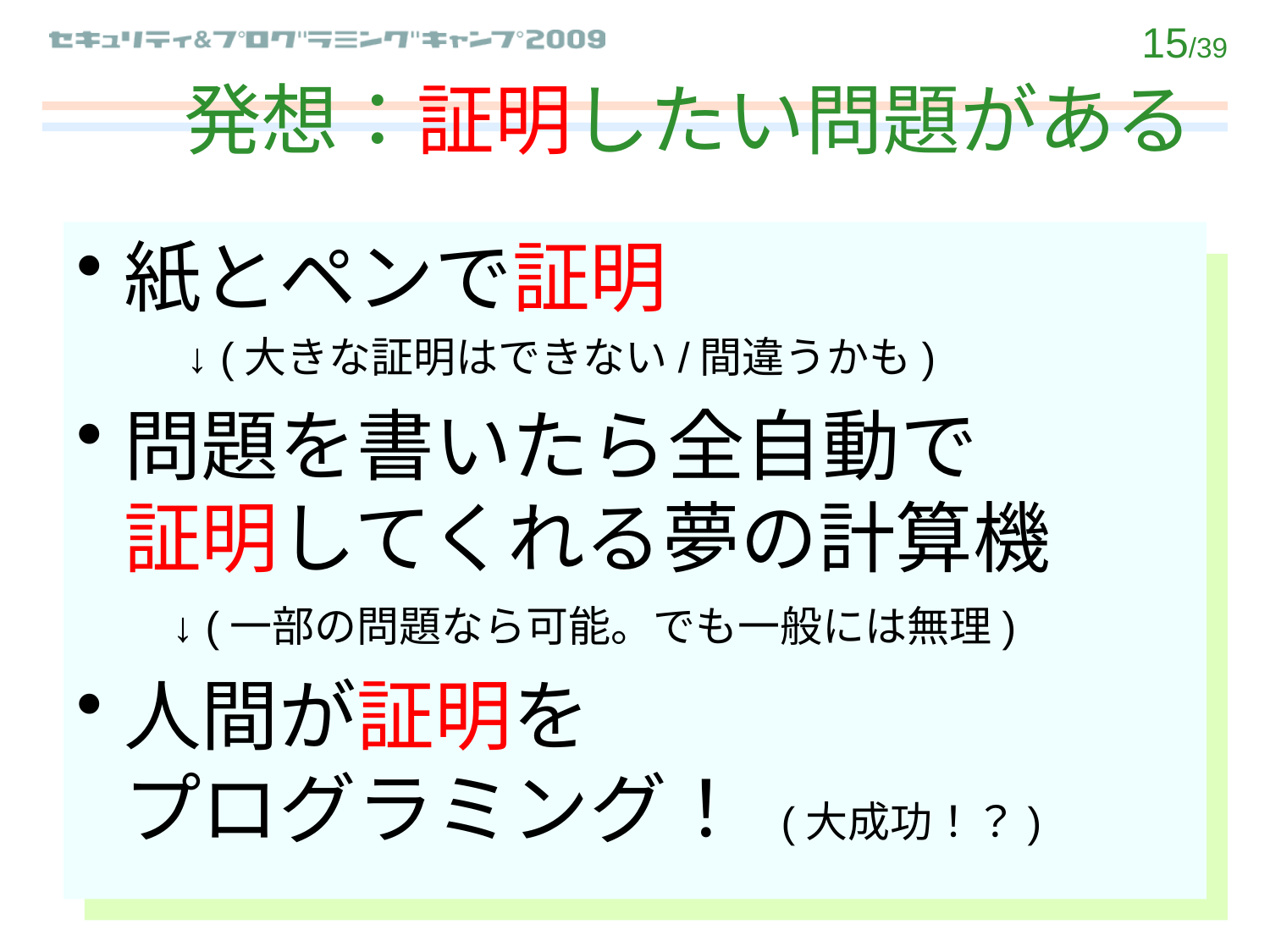

# 発想：証明したい問題がある
紙とペンで証明
    ↓ (大きな証明はできない/間違うかも)
問題を書いたら全自動で
証明してくれる夢の計算機
       ↓ (一部の問題なら可能。でも一般には無理)
人間が証明を
プログラミング！ (大成功！？)